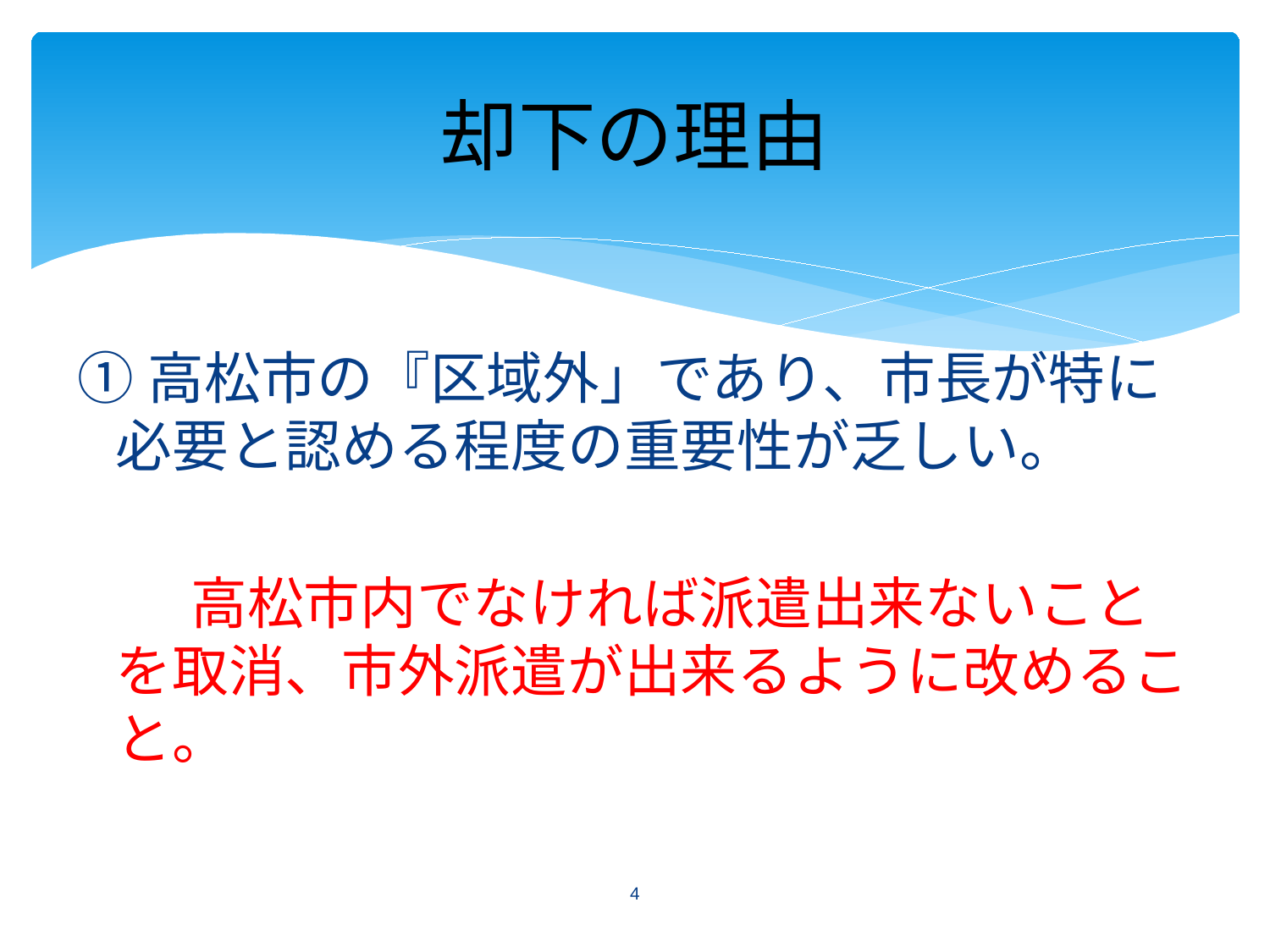

却下の理由
①高松市の『区域外」であり、市長が特に必要と認める程度の重要性が乏しい。

　　高松市内でなければ派遣出来ないことを取消、市外派遣が出来るように改めること。
4